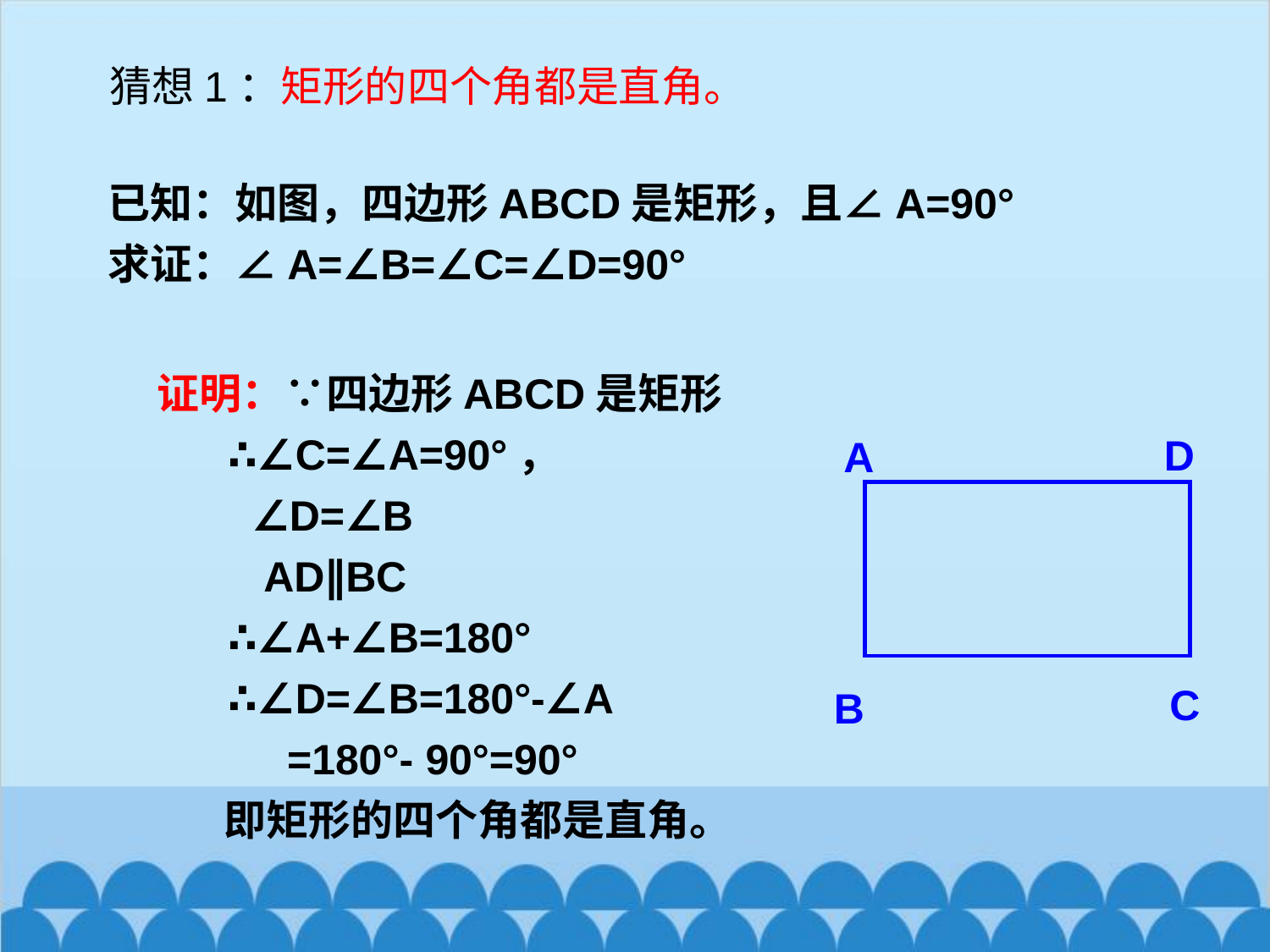

猜想1：矩形的四个角都是直角。
已知：如图，四边形ABCD是矩形，且∠A=90°
求证：∠A=∠B=∠C=∠D=90°
证明：∵四边形ABCD是矩形
      ∴∠C=∠A=90°，
        ∠D=∠B
         AD∥BC
      ∴∠A+∠B=180°
      ∴∠D=∠B=180°-∠A
           =180°- 90°=90°
      即矩形的四个角都是直角。
A
D
C
B